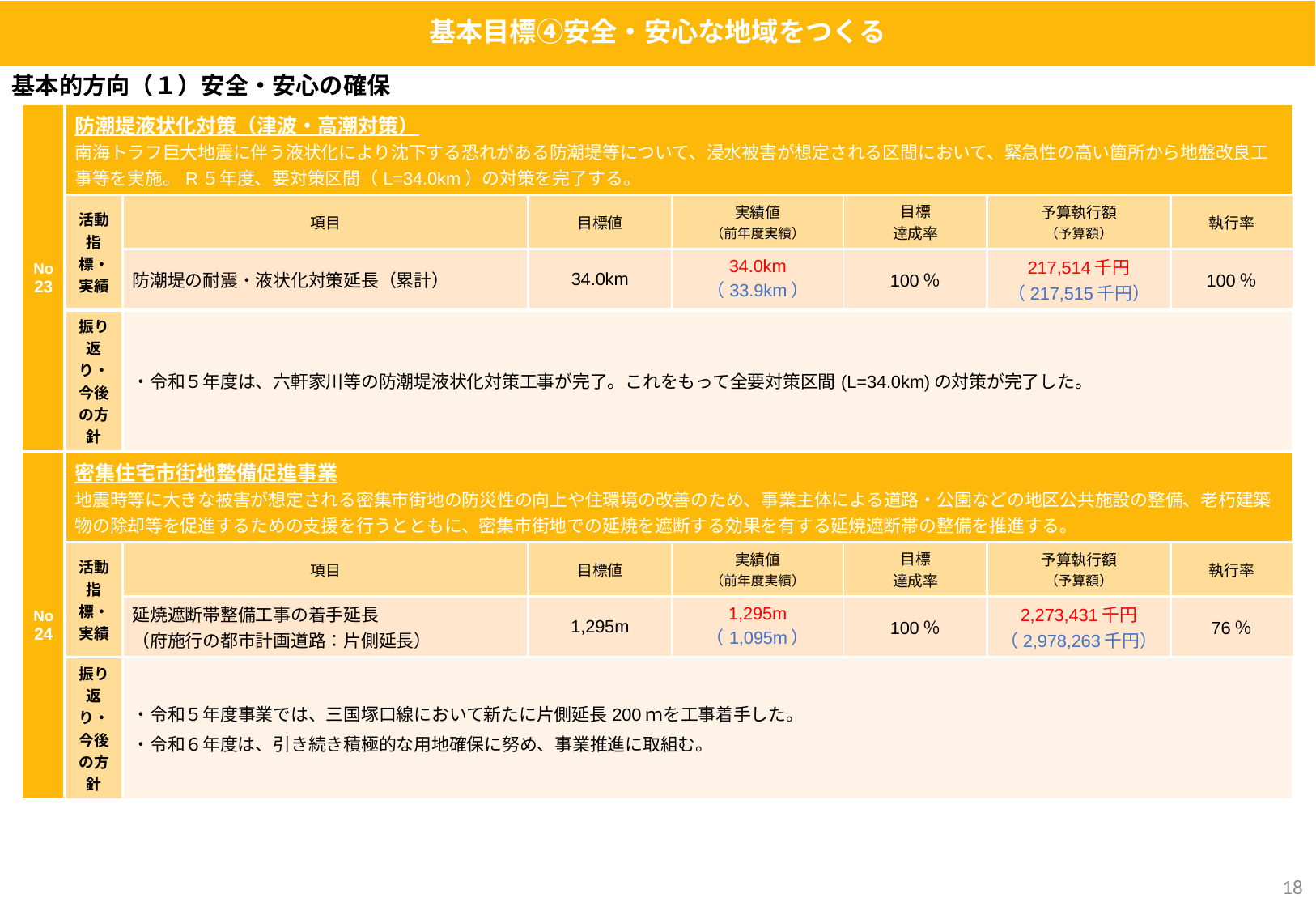

基本目標④安全・安心な地域をつくる
基本的方向（１）安全・安心の確保
| No23 | 防潮堤液状化対策（津波・高潮対策） 南海トラフ巨大地震に伴う液状化により沈下する恐れがある防潮堤等について、浸水被害が想定される区間において、緊急性の高い箇所から地盤改良工事等を実施。R５年度、要対策区間（L=34.0km）の対策を完了する。 |  |  |  |  |  |  |
| --- | --- | --- | --- | --- | --- | --- | --- |
|  | 活動指標・実績 | 項目 | 目標値 | 実績値 （前年度実績） | 目標 達成率 | 予算執行額 （予算額） | 執行率 |
|  |  | 防潮堤の耐震・液状化対策延長（累計） | 34.0km | 34.0km （33.9km） | 100％ | 217,514千円 （217,515千円） | 100％ |
|  | 振り返り・ 今後の方針 | ・令和５年度は、六軒家川等の防潮堤液状化対策工事が完了。これをもって全要対策区間(L=34.0km)の対策が完了した。 |  |  |  |  |  |
| No 24 | 密集住宅市街地整備促進事業 地震時等に大きな被害が想定される密集市街地の防災性の向上や住環境の改善のため、事業主体による道路・公園などの地区公共施設の整備、老朽建築物の除却等を促進するための支援を行うとともに、密集市街地での延焼を遮断する効果を有する延焼遮断帯の整備を推進する。 |  |  |  |  |  |  |
|  | 活動指標・実績 | 項目 | 目標値 | 実績値 （前年度実績） | 目標 達成率 | 予算執行額 （予算額） | 執行率 |
|  |  | 延焼遮断帯整備工事の着手延長 （府施行の都市計画道路：片側延長） | 1,295m | 1,295m （1,095m） | 100％ | 2,273,431千円 （2,978,263千円） | 76％ |
|  | 振り返り・ 今後の方針 | ・令和５年度事業では、三国塚口線において新たに片側延長200ｍを工事着手した。 ・令和６年度は、引き続き積極的な用地確保に努め、事業推進に取組む。 |  |  |  |  |  |
18